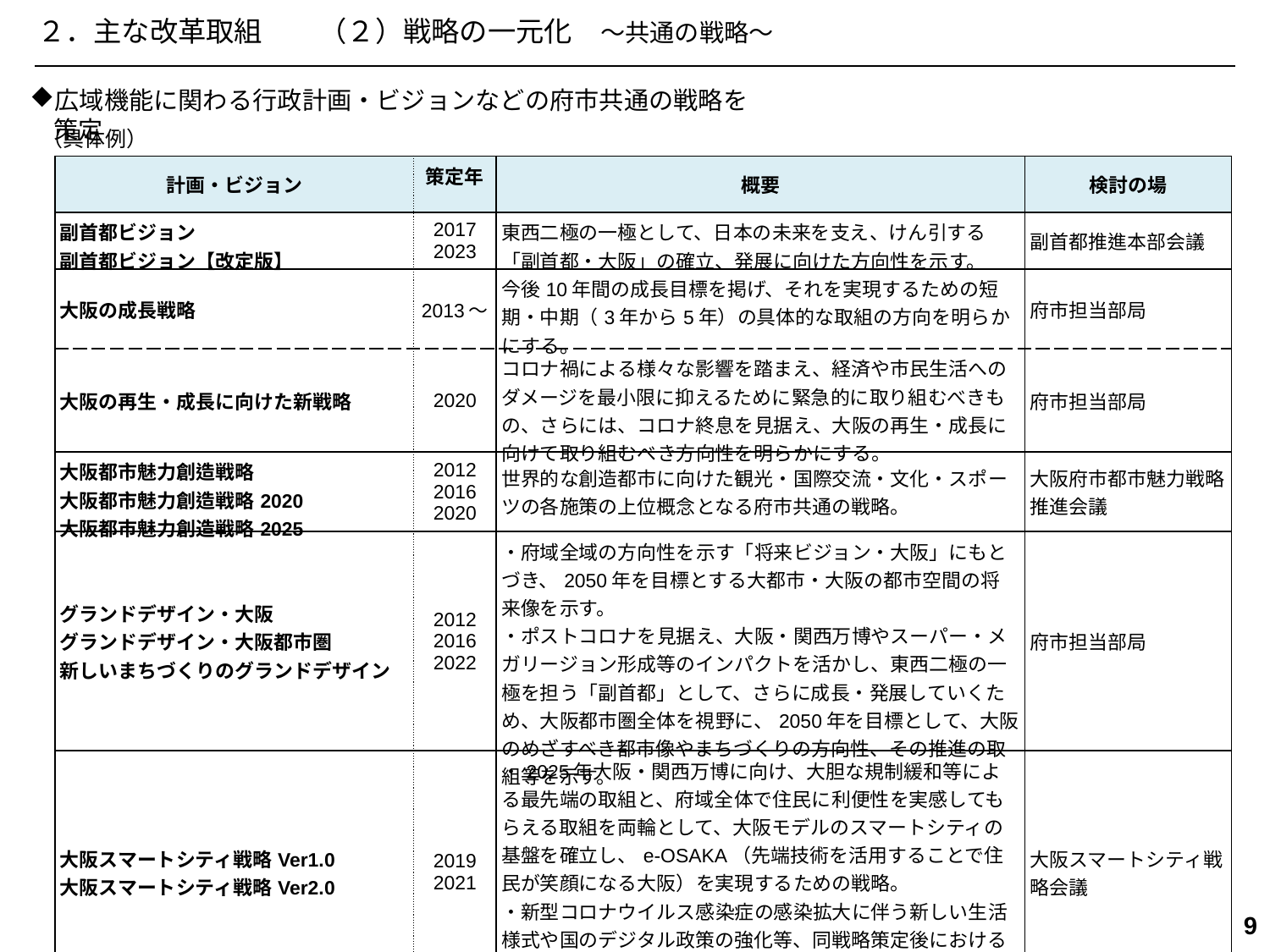

２．主な改革取組　　（２）戦略の一元化　～共通の戦略～
広域機能に関わる行政計画・ビジョンなどの府市共通の戦略を策定
（具体例）
| 計画・ビジョン | 策定年 | 概要 | 検討の場 |
| --- | --- | --- | --- |
| 副首都ビジョン 副首都ビジョン【改定版】 | 2017 2023 | 東西二極の一極として、日本の未来を支え、けん引する「副首都・大阪」の確立、発展に向けた方向性を示す。 | 副首都推進本部会議 |
| 大阪の成長戦略 | 2013～ | 今後10年間の成長目標を掲げ、それを実現するための短期・中期（3年から5年）の具体的な取組の方向を明らかにする。 | 府市担当部局 |
| 大阪の再生・成長に向けた新戦略 | 2020 | コロナ禍による様々な影響を踏まえ、経済や市民生活へのダメージを最小限に抑えるために緊急的に取り組むべきもの、さらには、コロナ終息を見据え、大阪の再生・成長に向けて取り組むべき方向性を明らかにする。 | 府市担当部局 |
| 大阪都市魅力創造戦略 大阪都市魅力創造戦略2020 大阪都市魅力創造戦略2025 | 2012 2016 2020 | 世界的な創造都市に向けた観光・国際交流・文化・スポーツの各施策の上位概念となる府市共通の戦略。 | 大阪府市都市魅力戦略推進会議 |
| グランドデザイン・大阪 グランドデザイン・大阪都市圏 新しいまちづくりのグランドデザイン | 2012 2016 2022 | ・府域全域の方向性を示す「将来ビジョン・大阪」にもとづき、2050年を目標とする大都市・大阪の都市空間の将来像を示す。 ・ポストコロナを見据え、大阪・関西万博やスーパー・メガリージョン形成等のインパクトを活かし、東西二極の一極を担う「副首都」として、さらに成長・発展していくため、大阪都市圏全体を視野に、2050年を目標として、大阪のめざすべき都市像やまちづくりの方向性、その推進の取組等を示す。 | 府市担当部局 |
| 大阪スマートシティ戦略Ver1.0 大阪スマートシティ戦略Ver2.0 | 2019 2021 | ・2025年大阪・関西万博に向け、大胆な規制緩和等による最先端の取組と、府域全体で住民に利便性を実感してもらえる取組を両輪として、大阪モデルのスマートシティの基盤を確立し、e-OSAKA（先端技術を活用することで住民が笑顔になる大阪）を実現するための戦略。 ・新型コロナウイルス感染症の感染拡大に伴う新しい生活様式や国のデジタル政策の強化等、同戦略策定後におけるスマートシティを取り巻く環境の変化を踏まえ、これまで進めてきた取組を土台に、 大阪・関西万博に向け、イノベーションを加速させていくため、Ver.2.0を策定。 | 大阪スマートシティ戦略会議 |
9